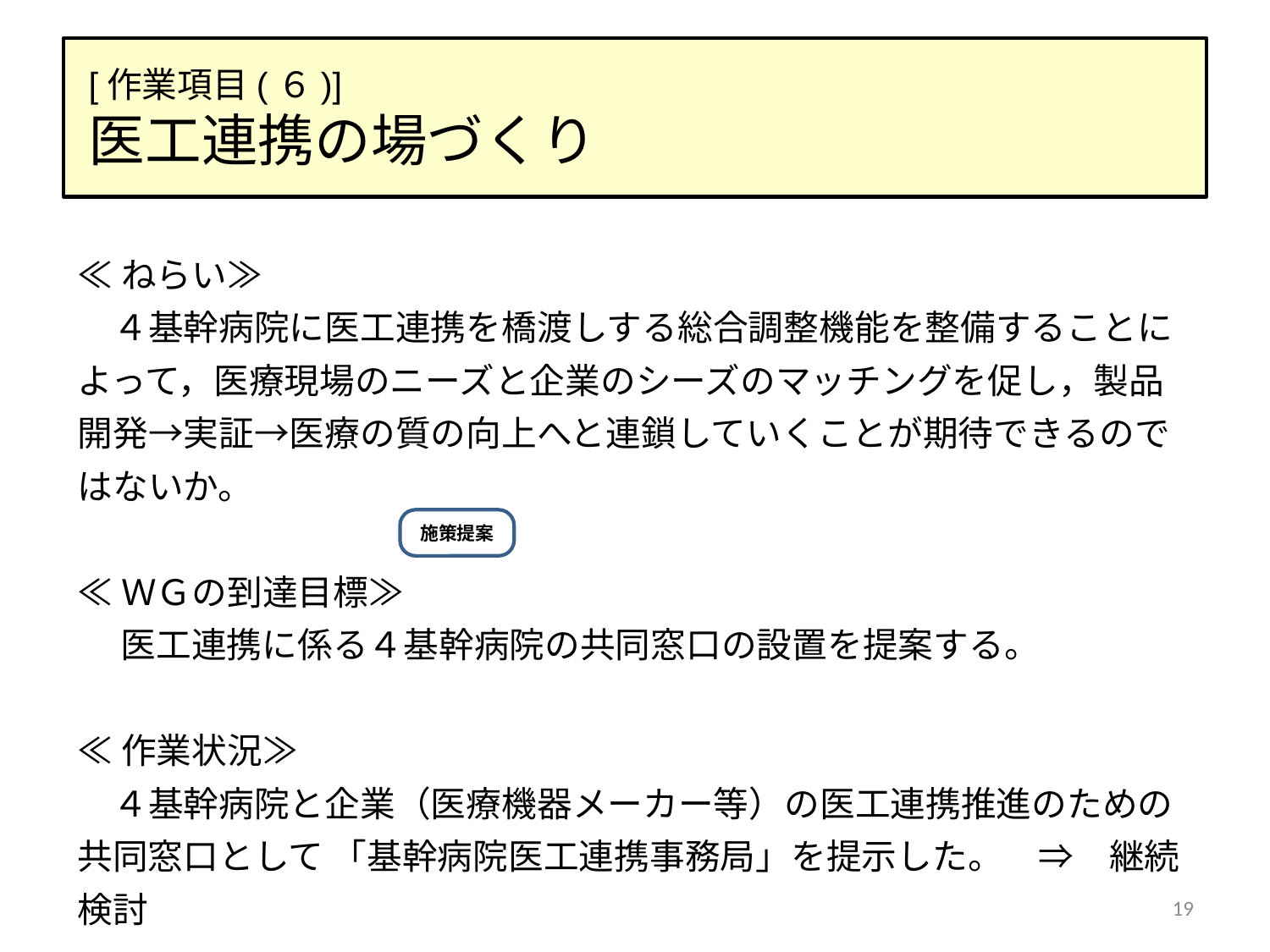

# [作業項目(６)] 医工連携の場づくり
≪ねらい≫
　４基幹病院に医工連携を橋渡しする総合調整機能を整備することによって，医療現場のニーズと企業のシーズのマッチングを促し，製品開発→実証→医療の質の向上へと連鎖していくことが期待できるのではないか。

≪ＷＧの到達目標≫
　 医工連携に係る４基幹病院の共同窓口の設置を提案する。

≪作業状況≫
　４基幹病院と企業（医療機器メーカー等）の医工連携推進のための共同窓口として 「基幹病院医工連携事務局」を提示した。　⇒　継続検討
施策提案
19